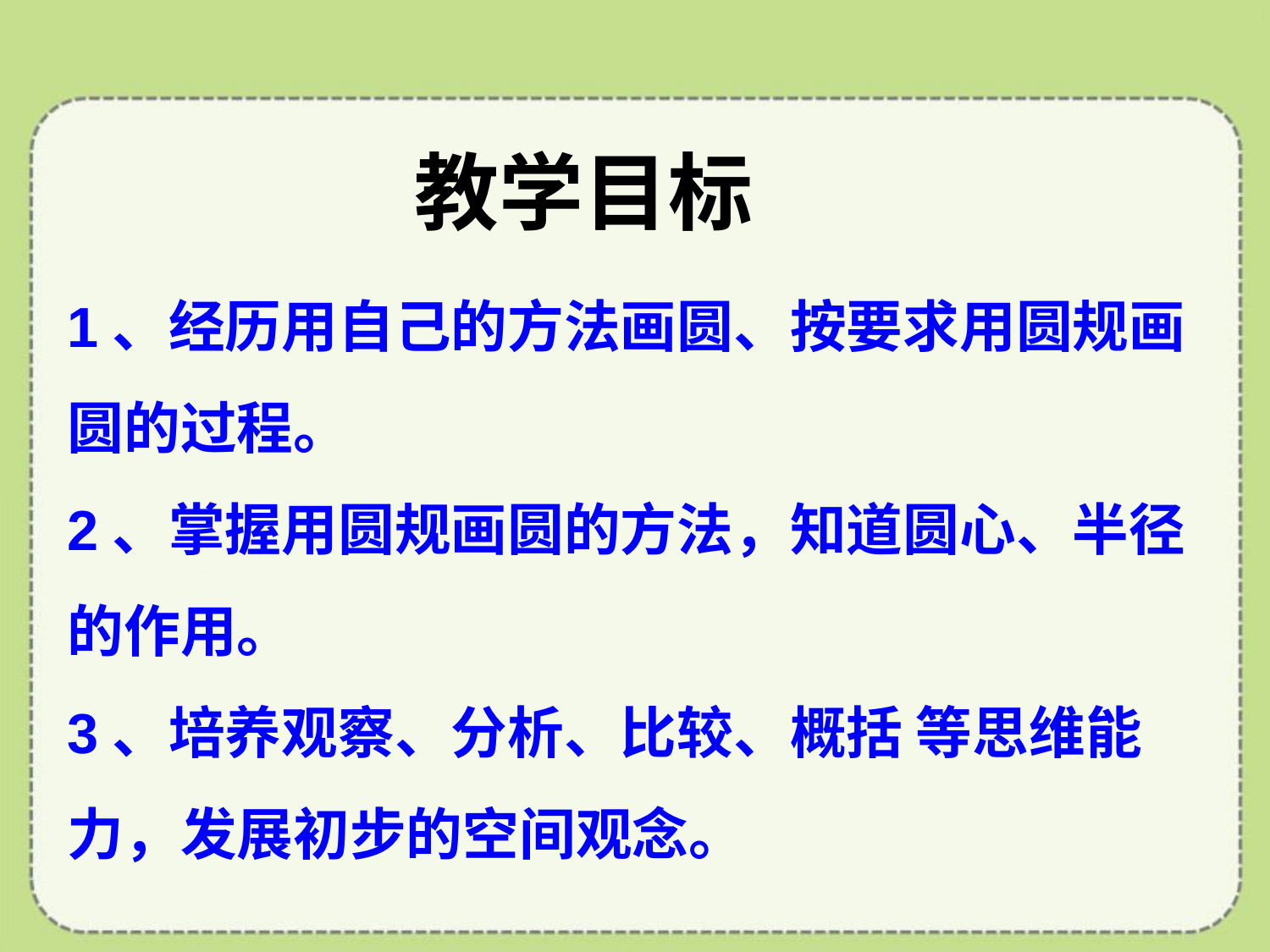

教学目标
1、经历用自己的方法画圆、按要求用圆规画圆的过程。
2、掌握用圆规画圆的方法，知道圆心、半径的作用。
3、培养观察、分析、比较、概括 等思维能力，发展初步的空间观念。